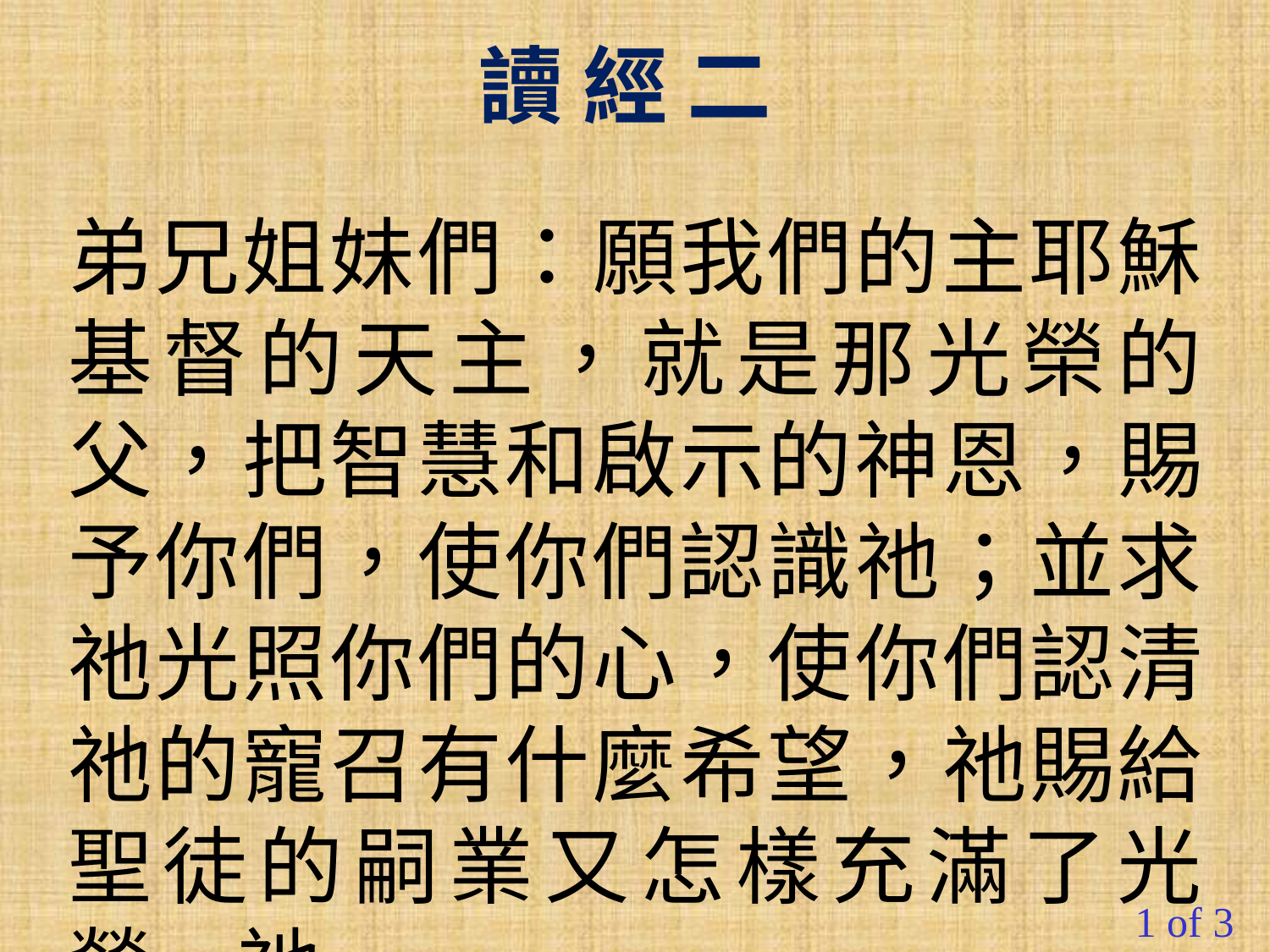

讀 經 二

弟兄姐妹們：願我們的主耶穌基督的天主，就是那光榮的父，把智慧和啟示的神恩，賜予你們，使你們認識祂；並求祂光照你們的心，使你們認清祂的寵召有什麼希望，祂賜給聖徒的嗣業又怎樣充滿了光榮。祂
1 of 3